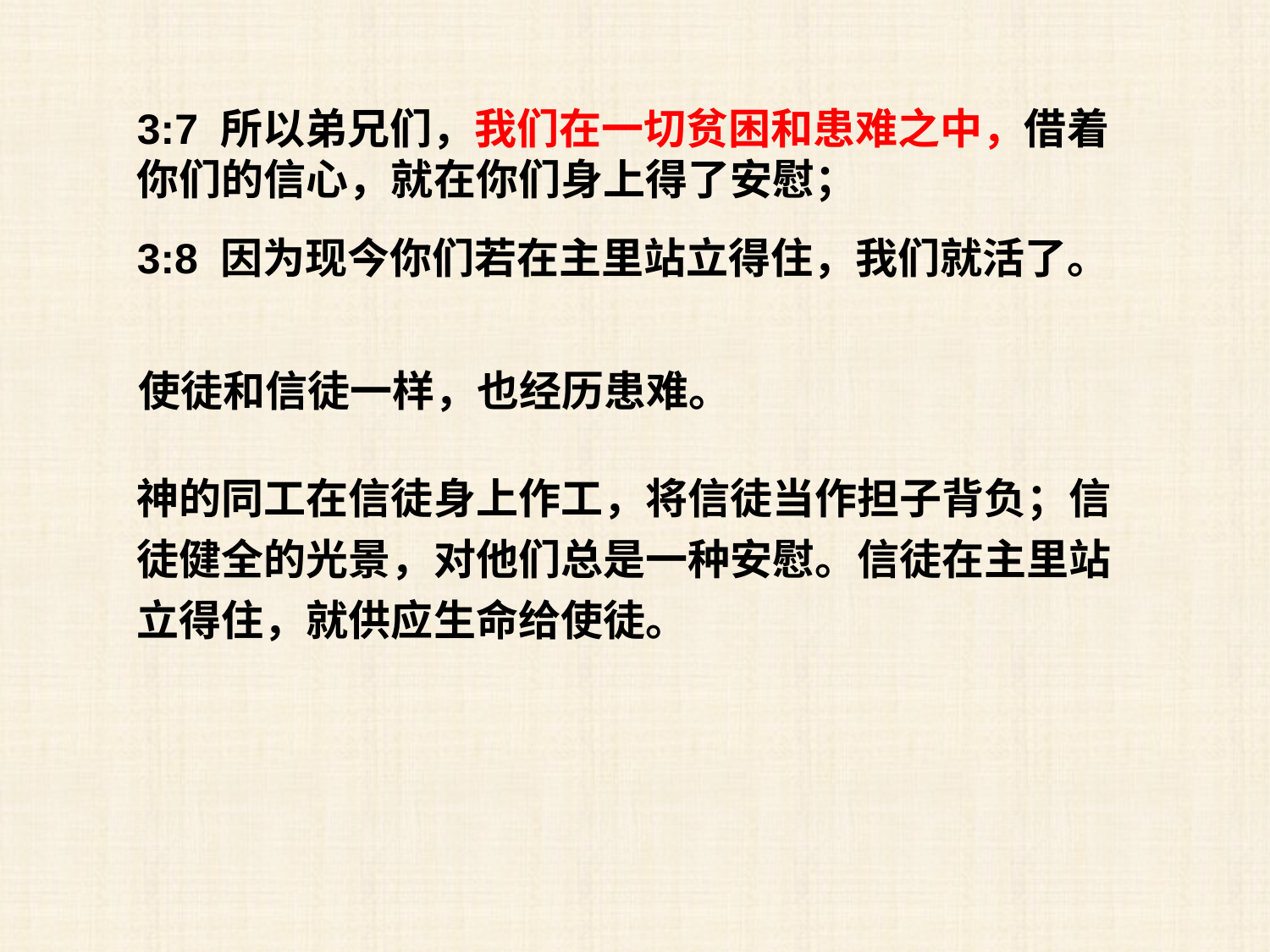

3:7 所以弟兄们，我们在一切贫困和患难之中，借着你们的信心，就在你们身上得了安慰；
3:8 因为现今你们若在主里站立得住，我们就活了。
使徒和信徒一样，也经历患难。
神的同工在信徒身上作工，将信徒当作担子背负；信徒健全的光景，对他们总是一种安慰。信徒在主里站立得住，就供应生命给使徒。